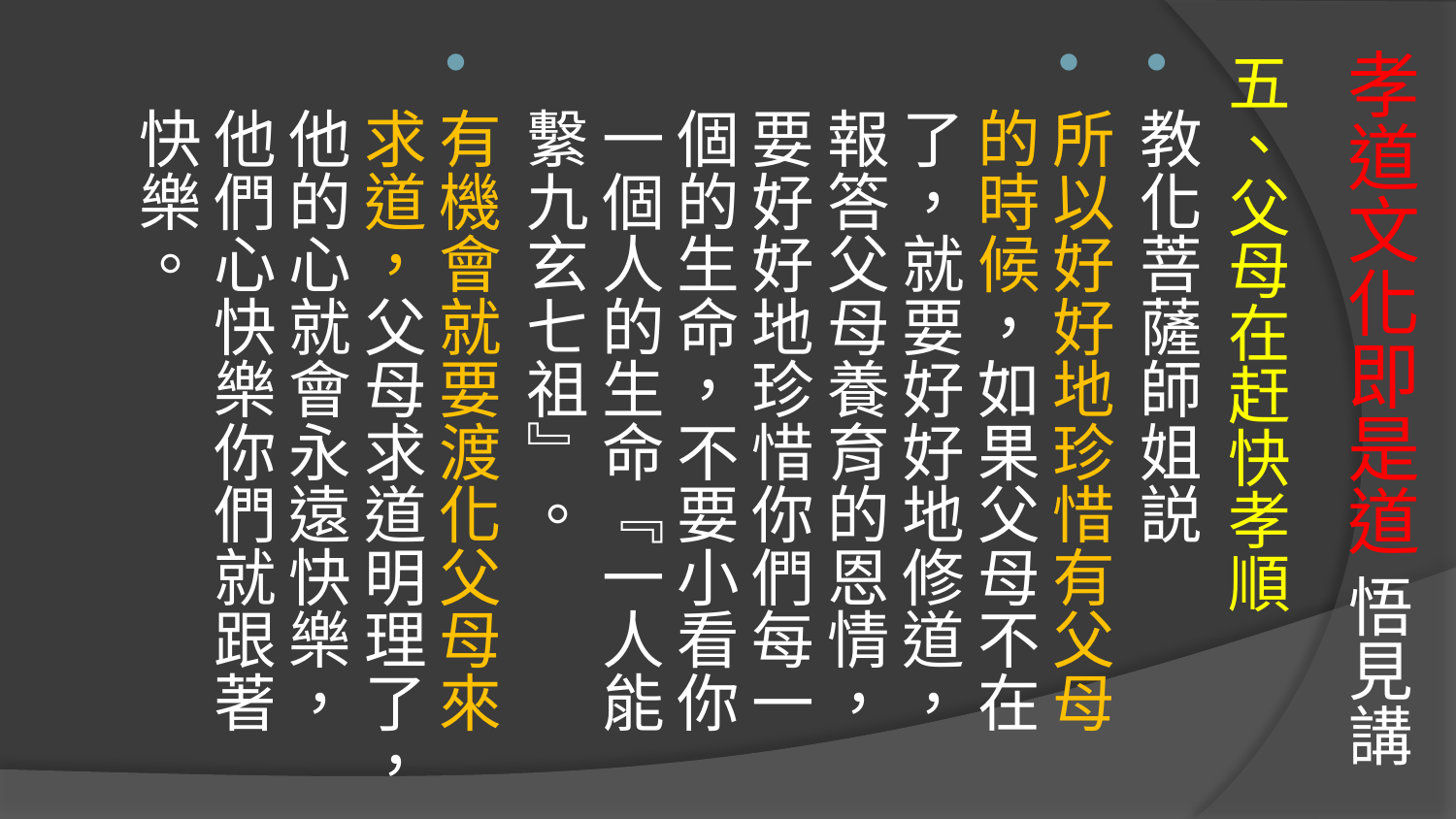

# 孝道文化即是道 悟見講
五、父母在赶快孝順
教化菩薩師姐説
所以好好地珍惜有父母的時候，如果父母不在了，就要好好地修道，報答父母養育的恩情，要好好地珍惜你們每一個的生命，不要小看你一個人的生命『一人能繫九玄七祖』。
有機會就要渡化父母來求道，父母求道明理了，他的心就會永遠快樂，他們心快樂你們就跟著快樂。